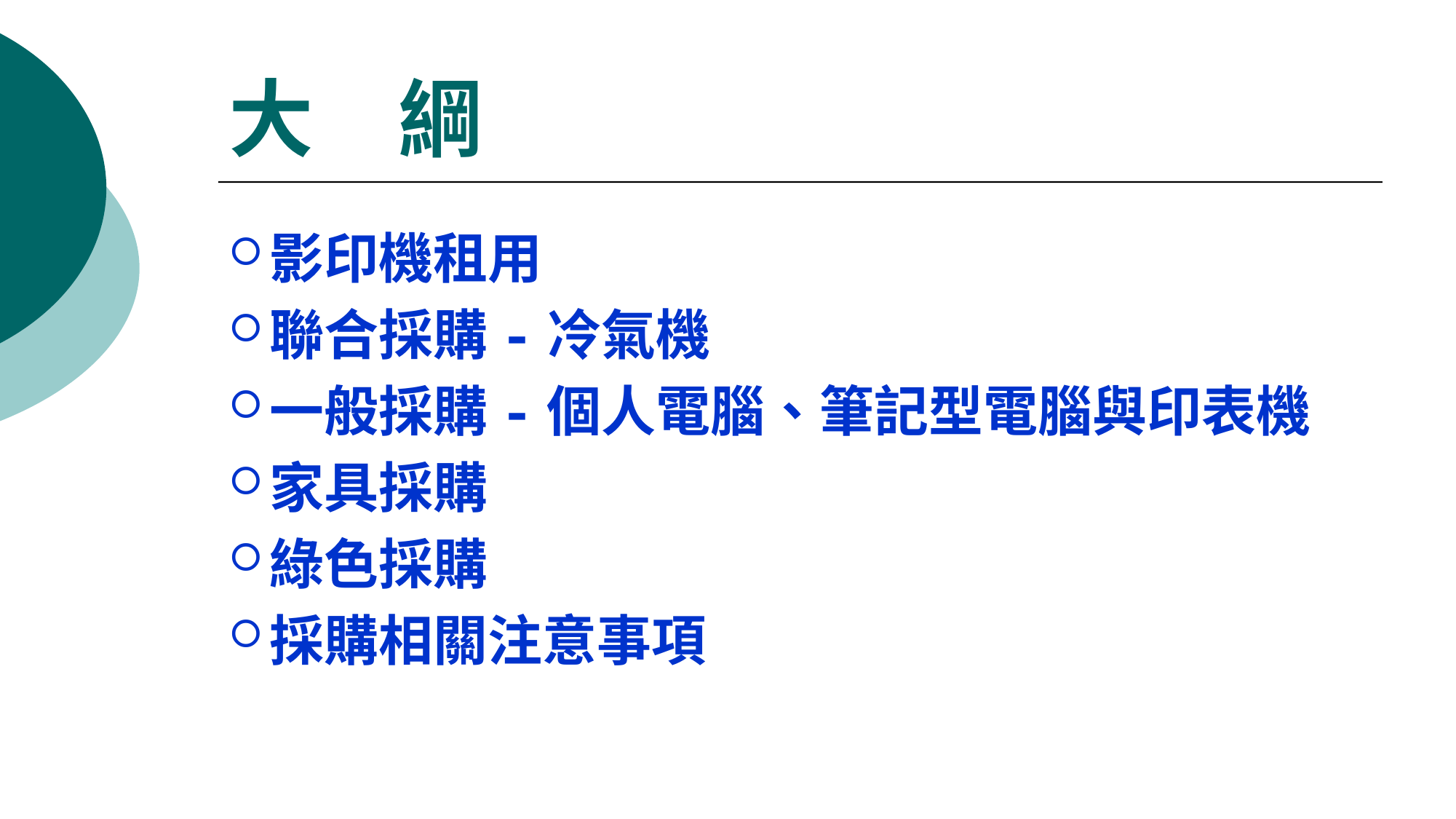

大　綱
影印機租用
聯合採購-冷氣機
一般採購-個人電腦、筆記型電腦與印表機
家具採購
綠色採購
採購相關注意事項